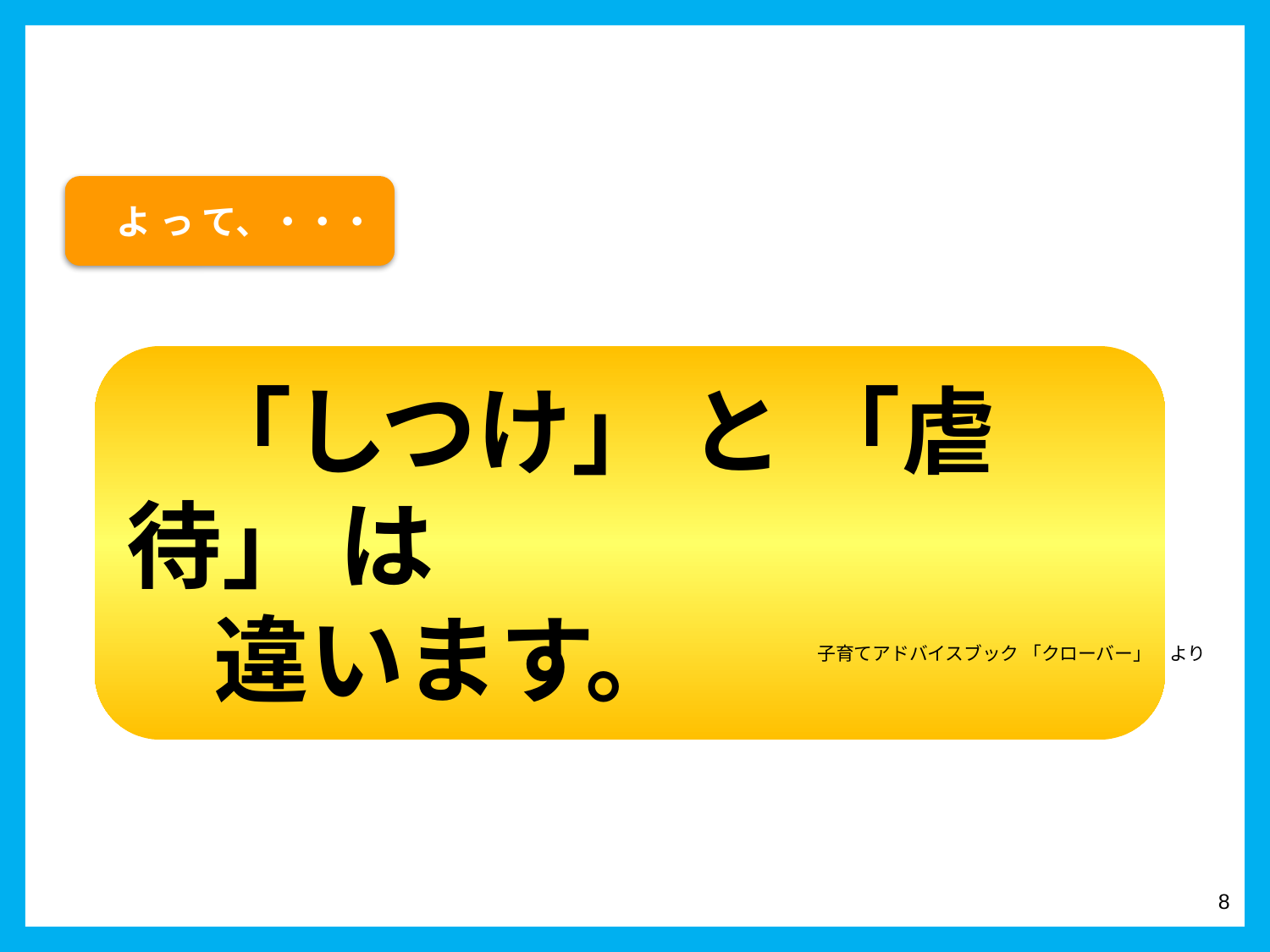

よ っ て、・・・
　「しつけ」 と 「虐待」 は
   違います。
子育てアドバイスブック 「クローバー」　より
8